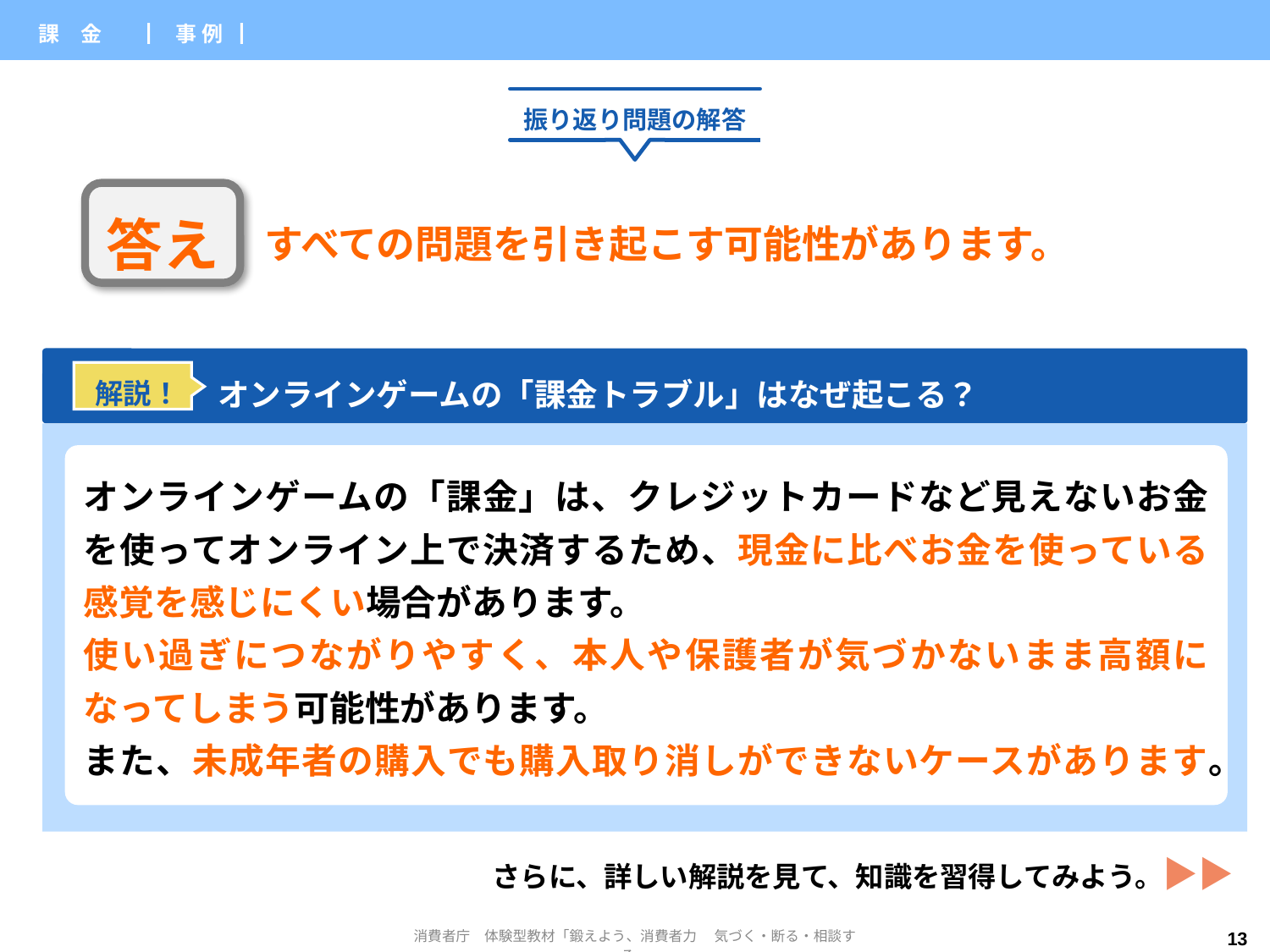

| 課　金 | ▏事 例▕ |  |  |
| --- | --- | --- | --- |
振り返り問題の解答

答え
すべての問題を引き起こす可能性があります。

オンラインゲームの「課金トラブル」はなぜ起こる？

解説！

オンラインゲームの「課金」は、クレジットカードなど見えないお金を使ってオンライン上で決済するため、現金に比べお金を使っている感覚を感じにくい場合があります。
使い過ぎにつながりやすく、本人や保護者が気づかないまま高額になってしまう可能性があります。
また、未成年者の購入でも購入取り消しができないケースがあります。
さらに、詳しい解説を見て、知識を習得してみよう。▶▶